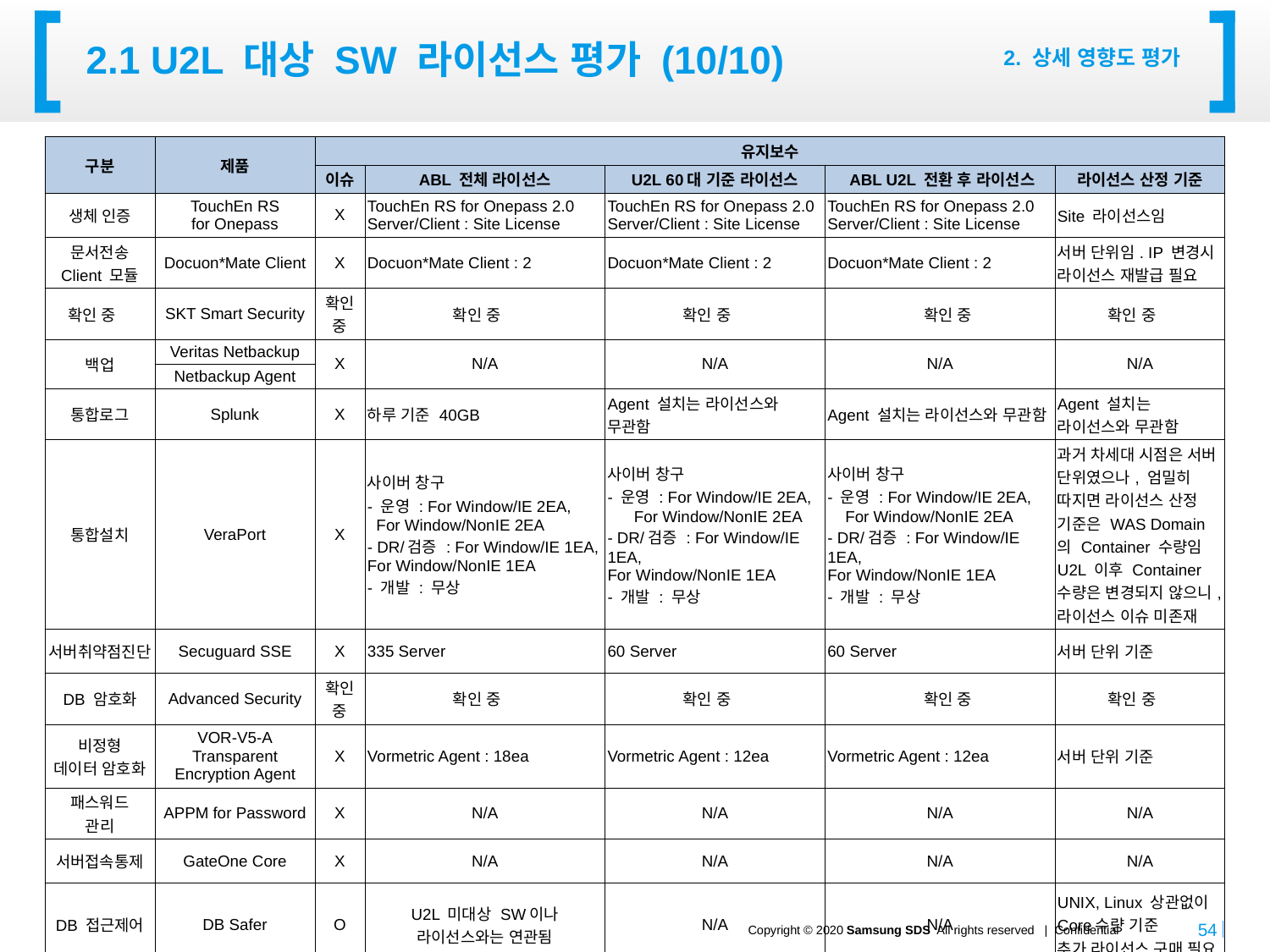

# 2.1 U2L 대상 SW 라이선스 평가 (10/10)
2. 상세 영향도 평가
| 구분 | 제품 | 유지보수 |  |  |  |  |
| --- | --- | --- | --- | --- | --- | --- |
|  |  | 이슈 | ABL 전체 라이선스 | U2L 60대 기준 라이선스 | ABL U2L 전환 후 라이선스 | 라이선스 산정 기준 |
| 생체 인증 | TouchEn RS for Onepass | X | TouchEn RS for Onepass 2.0 Server/Client : Site License | TouchEn RS for Onepass 2.0 Server/Client : Site License | TouchEn RS for Onepass 2.0 Server/Client : Site License | Site 라이선스임 |
| 문서전송 Client 모듈 | Docuon\*Mate Client | X | Docuon\*Mate Client : 2 | Docuon\*Mate Client : 2 | Docuon\*Mate Client : 2 | 서버 단위임. IP 변경시 라이선스 재발급 필요 |
| 확인 중 | SKT Smart Security | 확인 중 | 확인 중 | 확인 중 | 확인 중 | 확인 중 |
| 백업 | Veritas Netbackup | X | N/A | N/A | N/A | N/A |
|  | Netbackup Agent |  |  |  |  |  |
| 통합로그 | Splunk | X | 하루 기준 40GB | Agent 설치는 라이선스와 무관함 | Agent 설치는 라이선스와 무관함 | Agent 설치는 라이선스와 무관함 |
| 통합설치 | VeraPort | X | 사이버 창구 - 운영 : For Window/IE 2EA, For Window/NonIE 2EA - DR/검증 : For Window/IE 1EA, For Window/NonIE 1EA - 개발 : 무상 | 사이버 창구 - 운영 : For Window/IE 2EA, For Window/NonIE 2EA - DR/검증 : For Window/IE 1EA, For Window/NonIE 1EA - 개발 : 무상 | 사이버 창구 - 운영 : For Window/IE 2EA, For Window/NonIE 2EA - DR/검증 : For Window/IE 1EA, For Window/NonIE 1EA - 개발 : 무상 | 과거 차세대 시점은 서버 단위였으나, 엄밀히 따지면 라이선스 산정 기준은 WAS Domain의 Container 수량임 U2L 이후 Container 수량은 변경되지 않으니, 라이선스 이슈 미존재 |
| 서버취약점진단 | Secuguard SSE | X | 335 Server | 60 Server | 60 Server | 서버 단위 기준 |
| DB 암호화 | Advanced Security | 확인 중 | 확인 중 | 확인 중 | 확인 중 | 확인 중 |
| 비정형 데이터 암호화 | VOR-V5-A Transparent Encryption Agent | X | Vormetric Agent : 18ea | Vormetric Agent : 12ea | Vormetric Agent : 12ea | 서버 단위 기준 |
| 패스워드 관리 | APPM for Password | X | N/A | N/A | N/A | N/A |
| 서버접속통제 | GateOne Core | X | N/A | N/A | N/A | N/A |
| DB 접근제어 | DB Safer | O | U2L 미대상 SW이나 라이선스와는 연관됨 | N/A | N/A | UNIX, Linux 상관없이 Core수량 기준 추가 라이선스 구매 필요 |